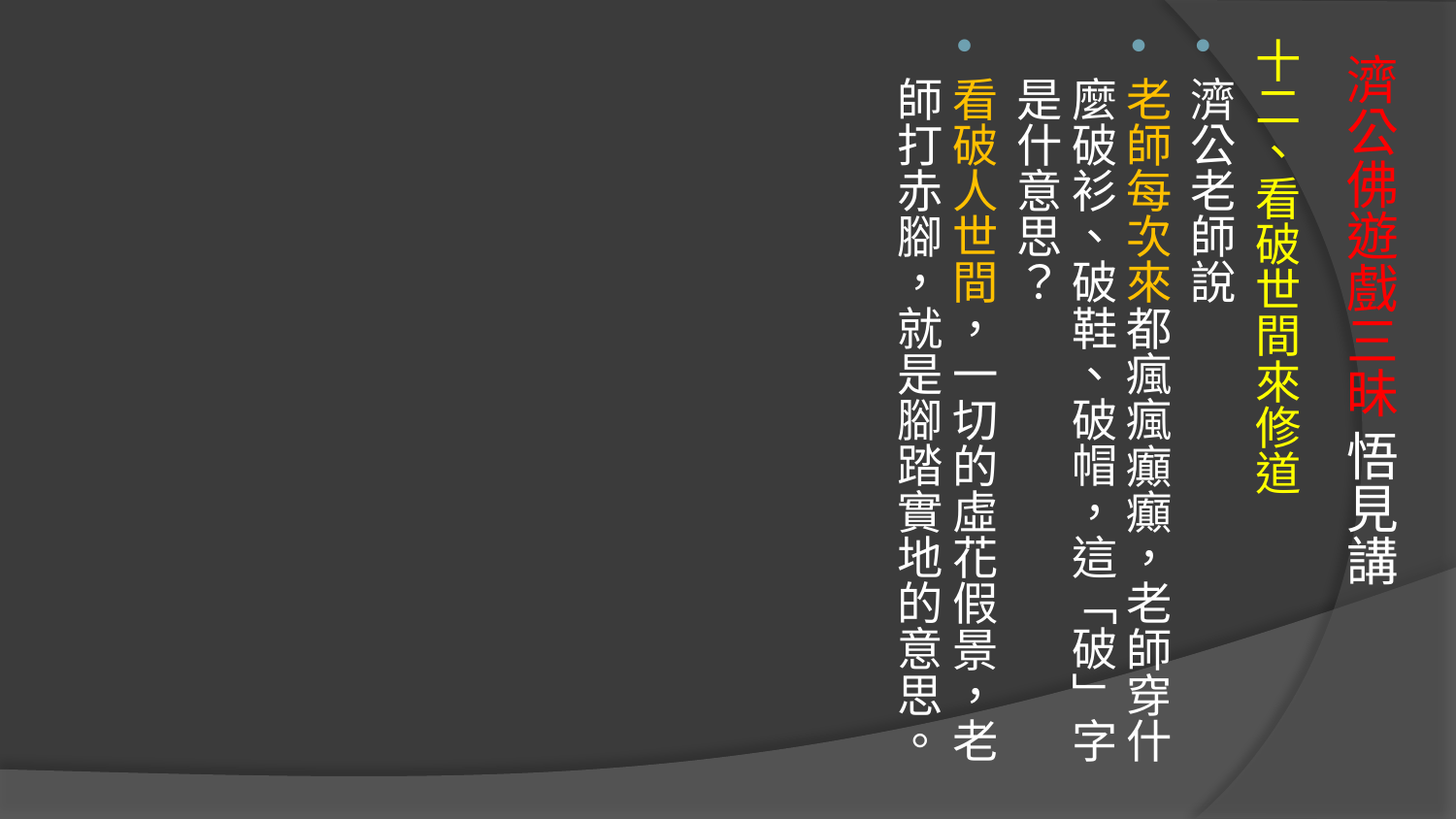

十二、看破世間來修道
濟公老師說
老師每次來都瘋瘋癲癲，老師穿什麼破衫、破鞋、破帽，這「破」字是什意思？
看破人世間，一切的虛花假景，老師打赤腳，就是腳踏實地的意思。

# 濟公佛遊戲三昧 悟見講